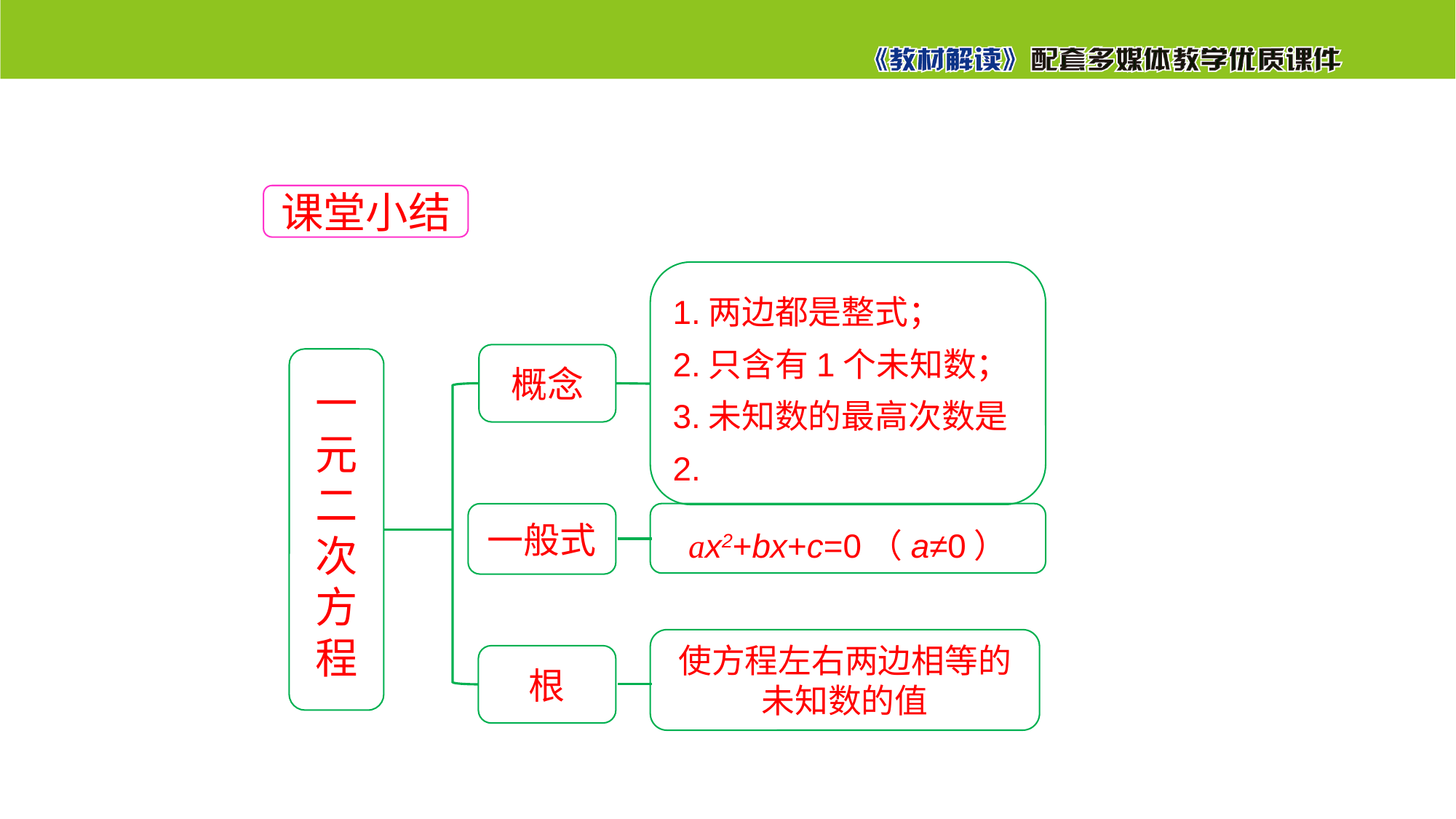

课堂小结

1.两边都是整式；
2.只含有1个未知数；
3.未知数的最高次数是2.
概念
一
元
二
次
方
程

ax2+bx+c=0（a≠0）
一般式
使方程左右两边相等的
未知数的值
根